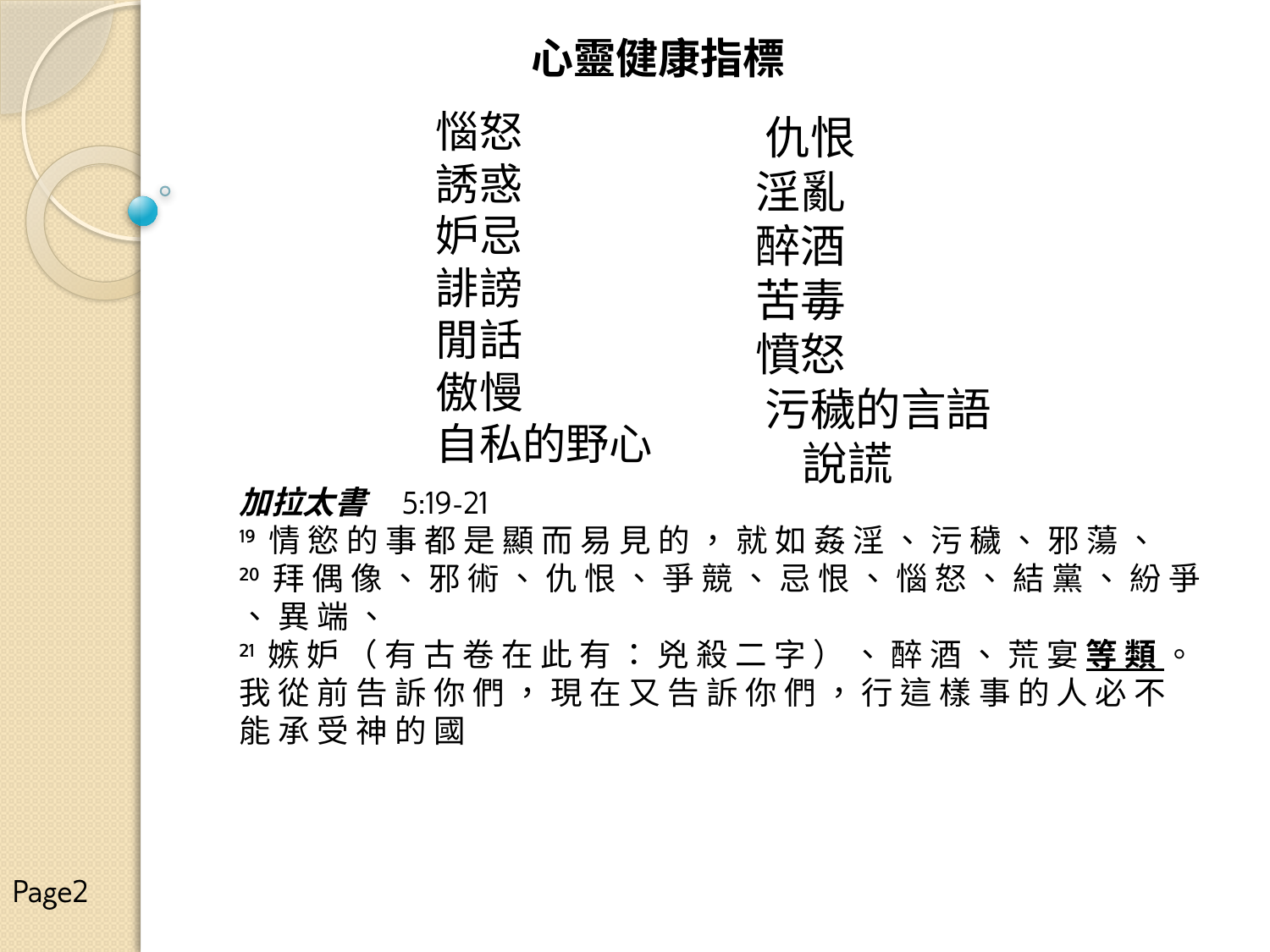

仇恨
                    淫亂
                    醉酒
                    苦毒
                    憤怒
                    污穢的言語
     說謊

心靈健康指標

惱怒                    
誘惑                    
妒忌                                    
誹謗                    
閒話
傲慢
自私的野心

加拉太書    5:19-21
19 情 慾 的 事 都 是 顯 而 易 見 的 ， 就 如 姦 淫 、 污 穢 、 邪 蕩 、
20 拜 偶 像 、 邪 術 、 仇 恨 、 爭 競 、 忌 恨 、 惱 怒 、 結 黨 、 紛 爭 、 異 端 、
21 嫉 妒 （ 有 古 卷 在 此 有 ： 兇 殺 二 字 ） 、 醉 酒 、 荒 宴 等 類 。 我 從 前 告 訴 你 們 ， 現 在 又 告 訴 你 們 ， 行 這 樣 事 的 人 必 不 能 承 受 神 的 國

Page2